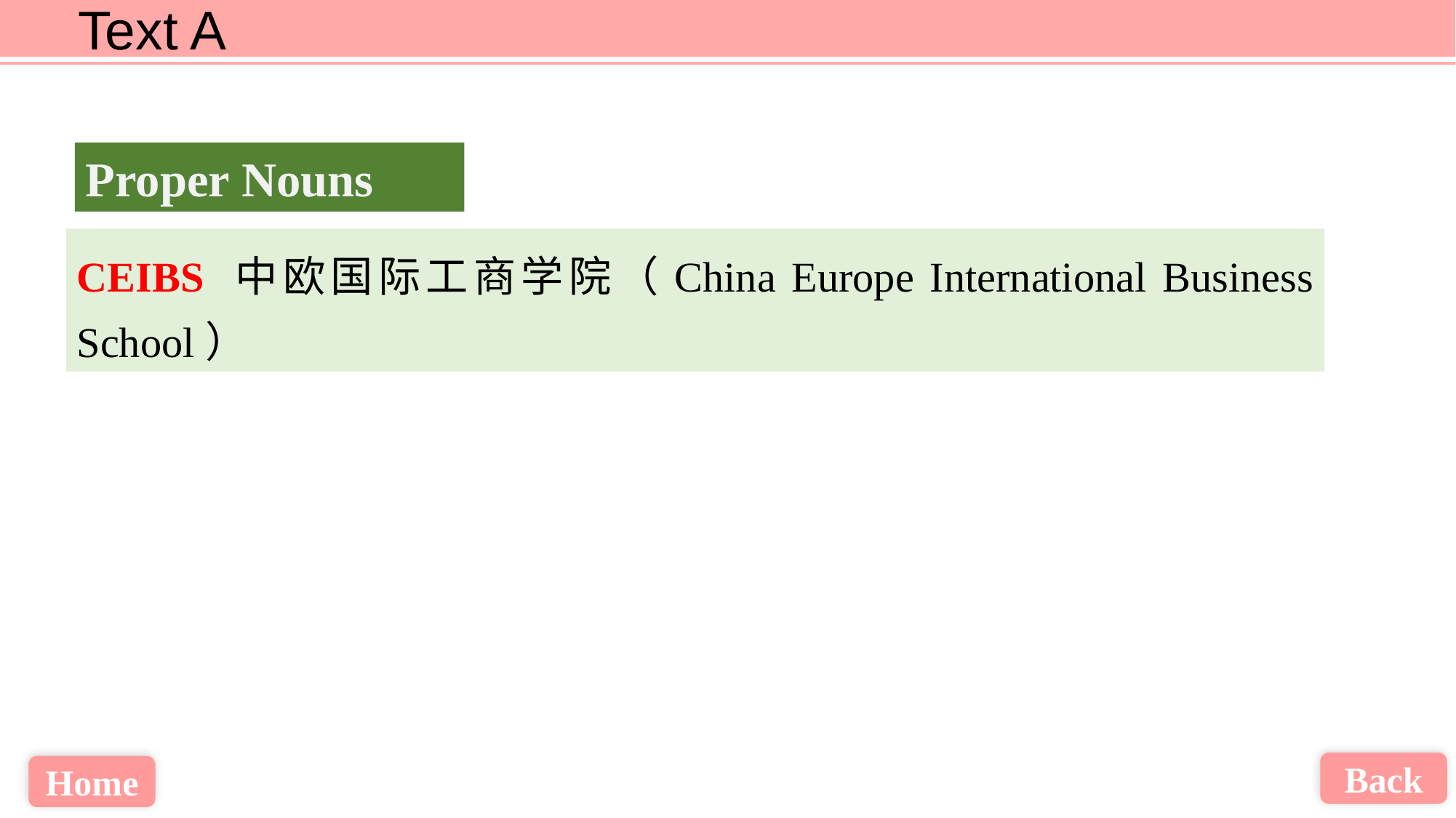

Proper Nouns
CEIBS 中欧国际工商学院（China Europe International Business School）
Back